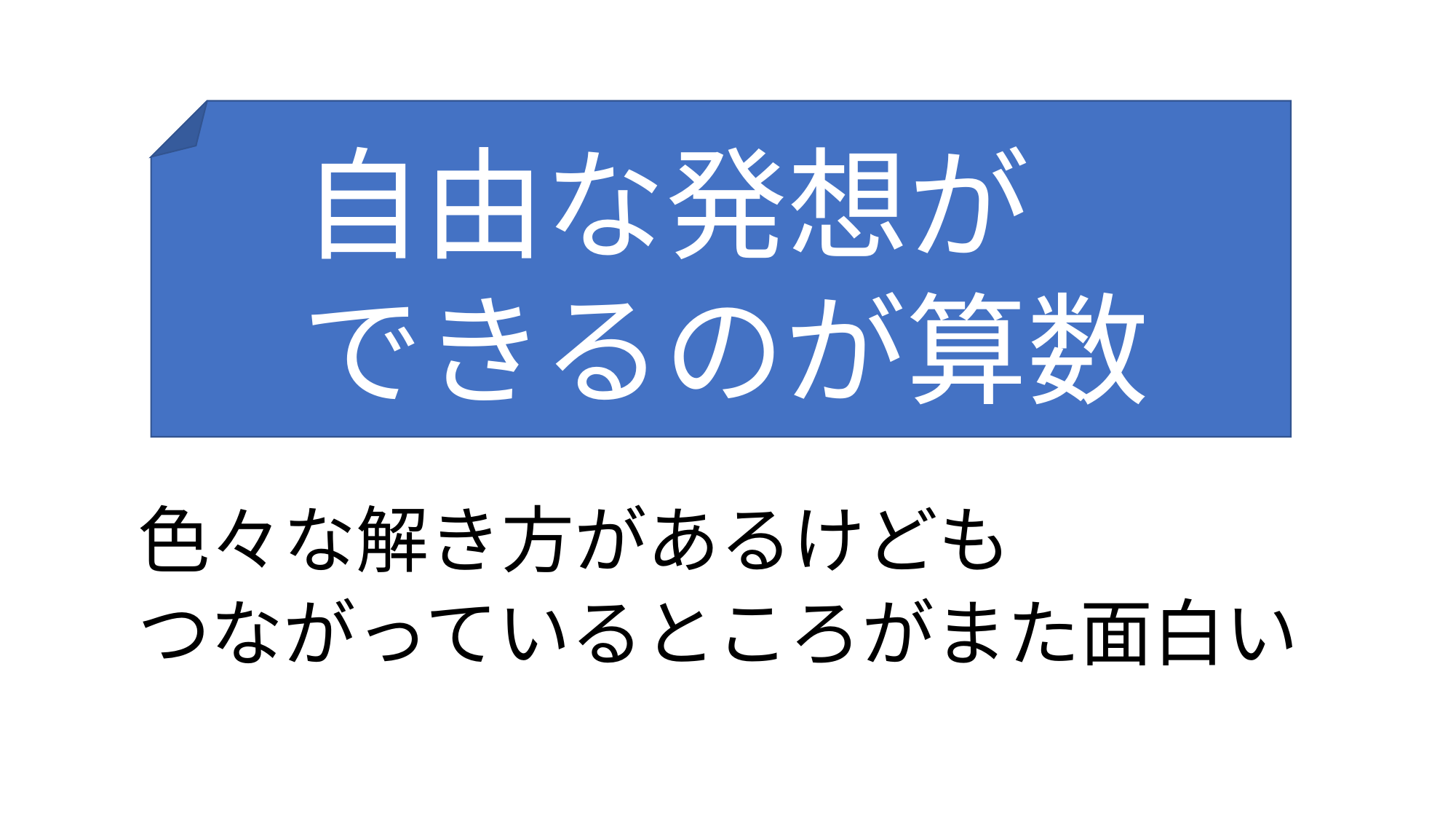

自由な発想が
できるのが算数
色々な解き方があるけども
つながっているところがまた面白い